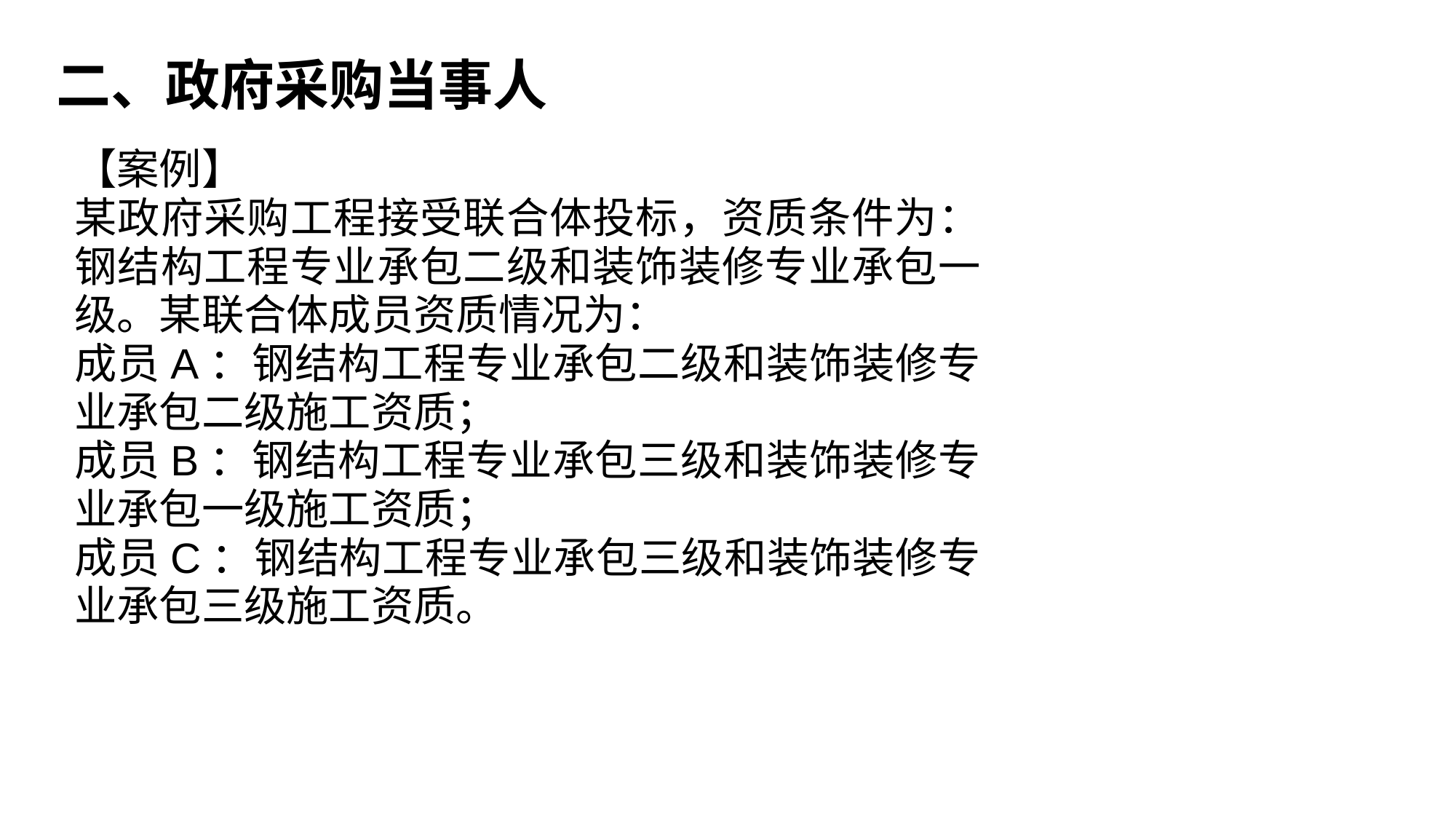

二、政府采购当事人
【案例】
某政府采购工程接受联合体投标，资质条件为：钢结构工程专业承包二级和装饰装修专业承包一级。某联合体成员资质情况为：
成员A：钢结构工程专业承包二级和装饰装修专业承包二级施工资质；
成员B：钢结构工程专业承包三级和装饰装修专业承包一级施工资质；
成员C：钢结构工程专业承包三级和装饰装修专业承包三级施工资质。